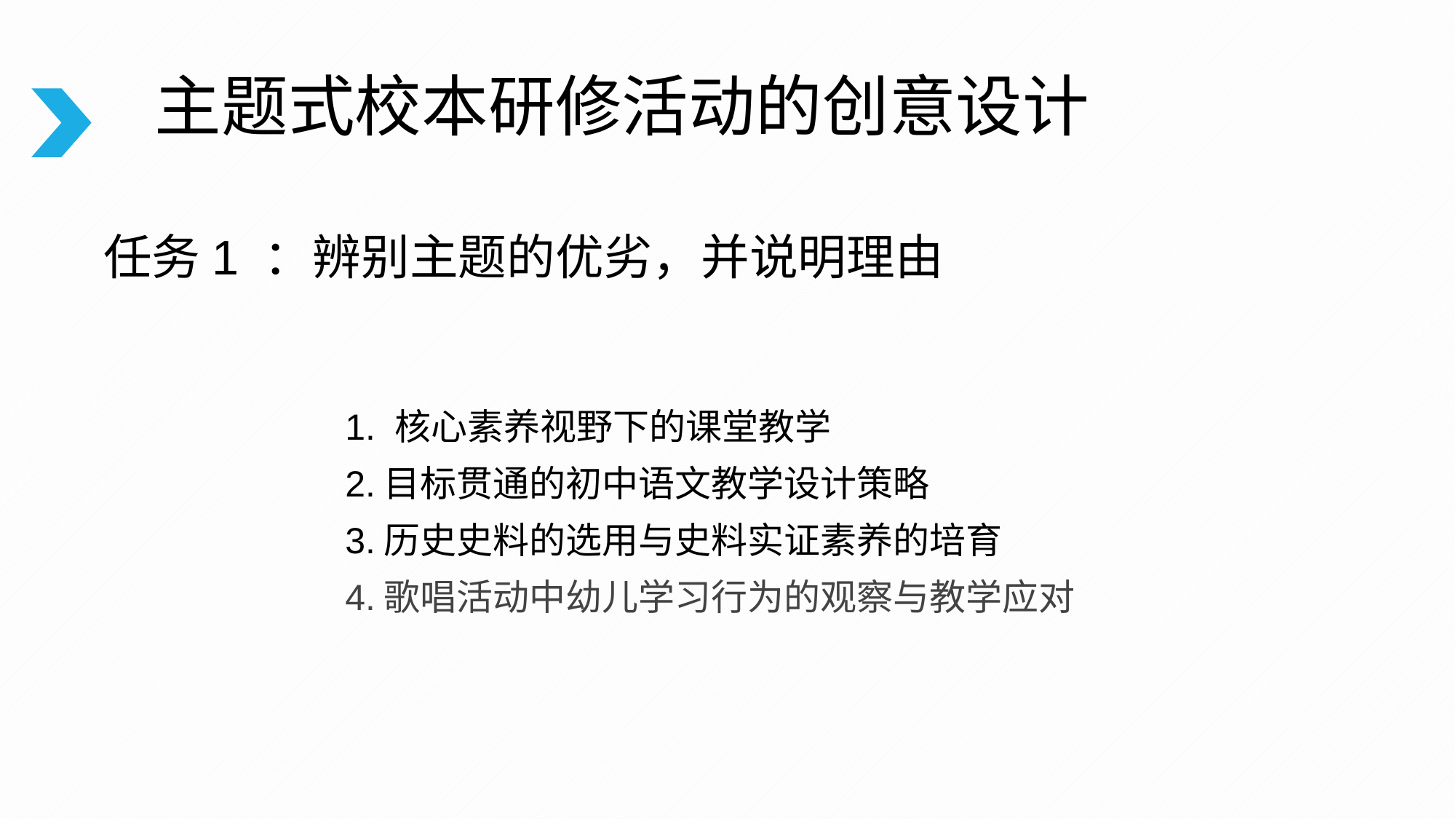

主题式校本研修活动的创意设计
任务1 ：辨别主题的优劣，并说明理由
1. 核心素养视野下的课堂教学
2.目标贯通的初中语文教学设计策略
3.历史史料的选用与史料实证素养的培育
4.歌唱活动中幼儿学习行为的观察与教学应对